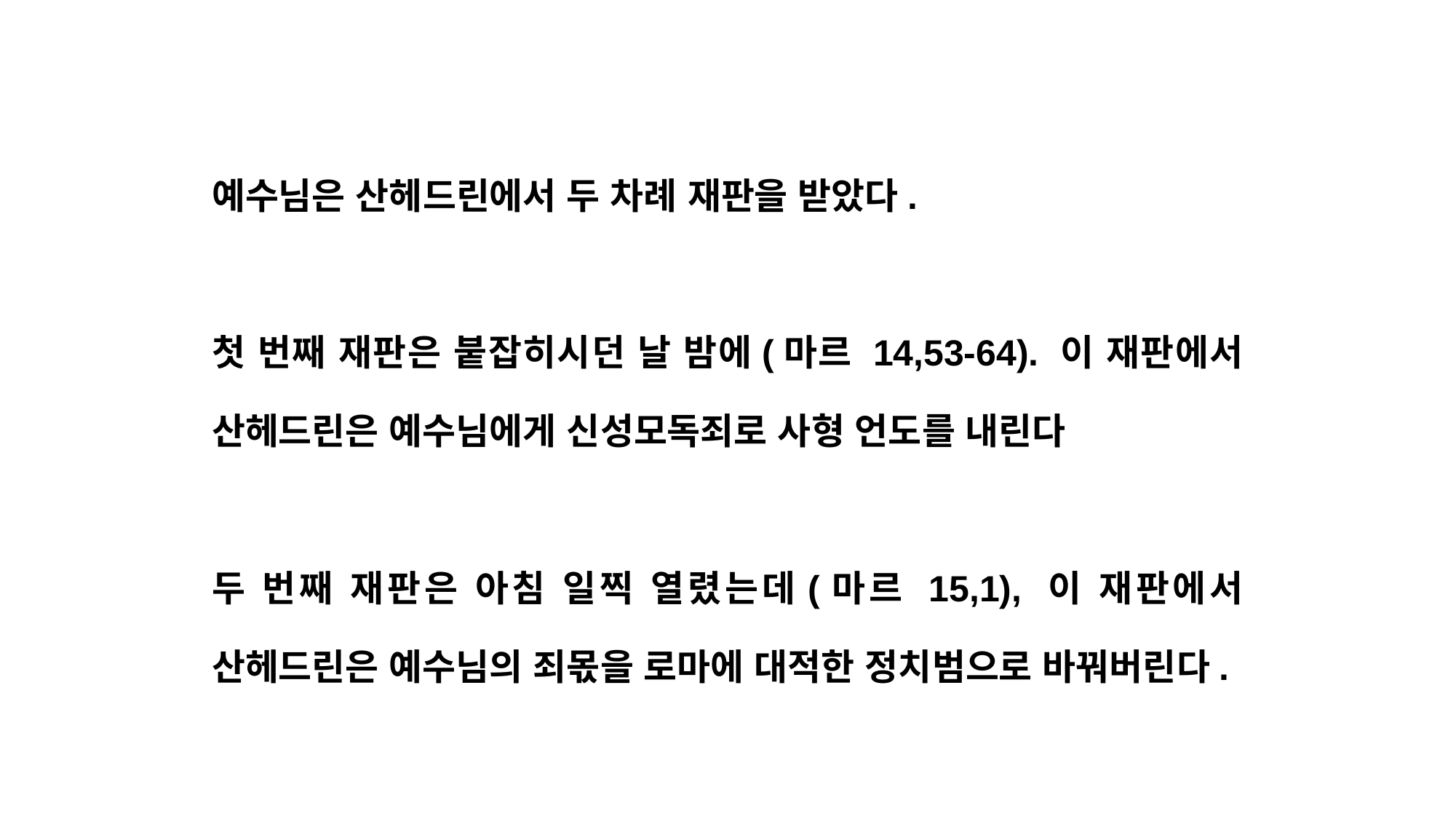

예수님은 산헤드린에서 두 차례 재판을 받았다.

첫 번째 재판은 붙잡히시던 날 밤에(마르 14,53-64). 이 재판에서 산헤드린은 예수님에게 신성모독죄로 사형 언도를 내린다

두 번째 재판은 아침 일찍 열렸는데(마르 15,1), 이 재판에서 산헤드린은 예수님의 죄몫을 로마에 대적한 정치범으로 바꿔버린다.